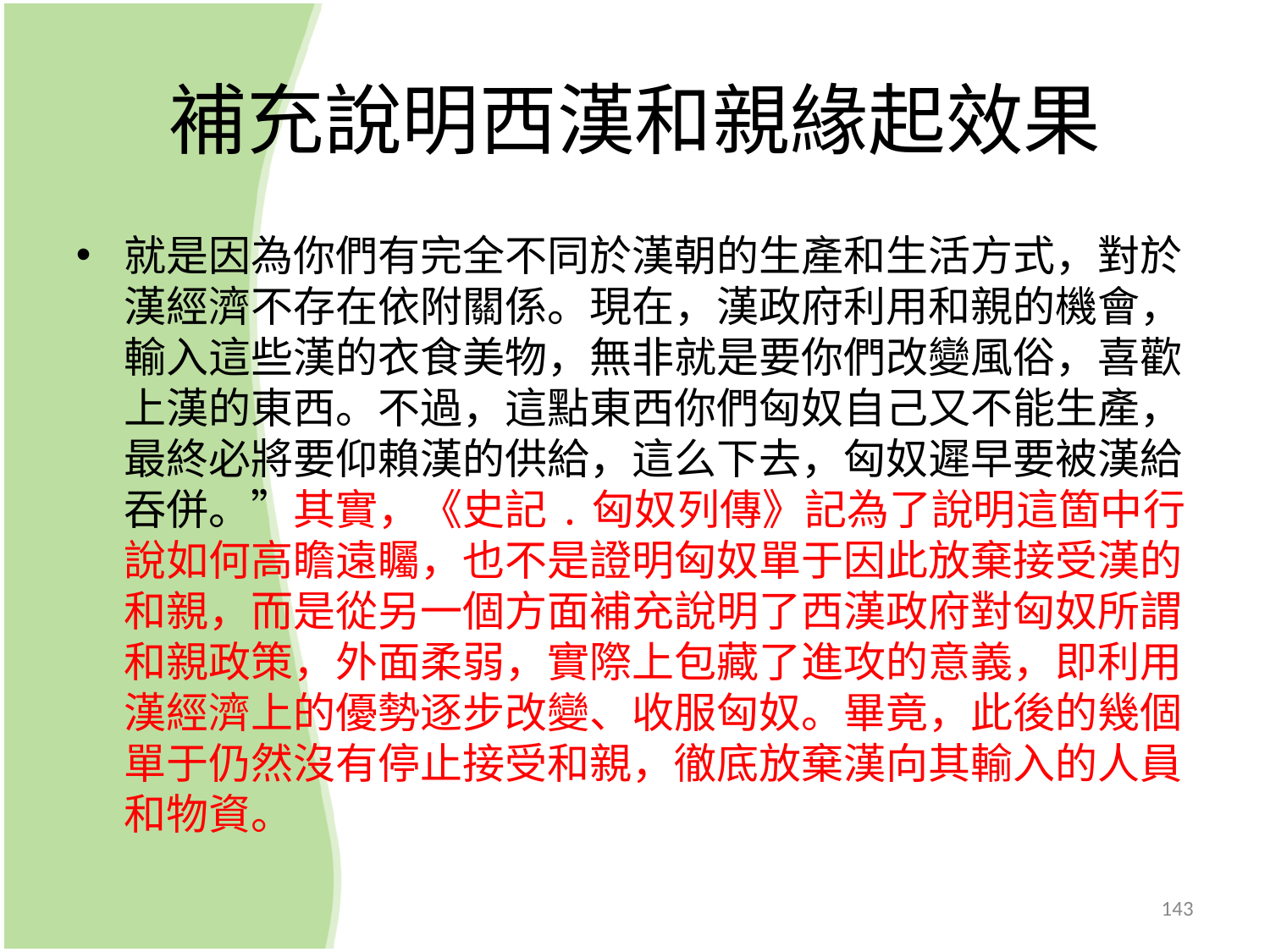

# 補充說明西漢和親緣起效果
就是因為你們有完全不同於漢朝的生產和生活方式，對於漢經濟不存在依附關係。現在，漢政府利用和親的機會，輸入這些漢的衣食美物，無非就是要你們改變風俗，喜歡上漢的東西。不過，這點東西你們匈奴自己又不能生產，最終必將要仰賴漢的供給，這么下去，匈奴遲早要被漢給吞併。”其實，《史記.匈奴列傳》記為了說明這箇中行說如何高瞻遠矚，也不是證明匈奴單于因此放棄接受漢的和親，而是從另一個方面補充說明了西漢政府對匈奴所謂和親政策，外面柔弱，實際上包藏了進攻的意義，即利用漢經濟上的優勢逐步改變、收服匈奴。畢竟，此後的幾個單于仍然沒有停止接受和親，徹底放棄漢向其輸入的人員和物資。

143